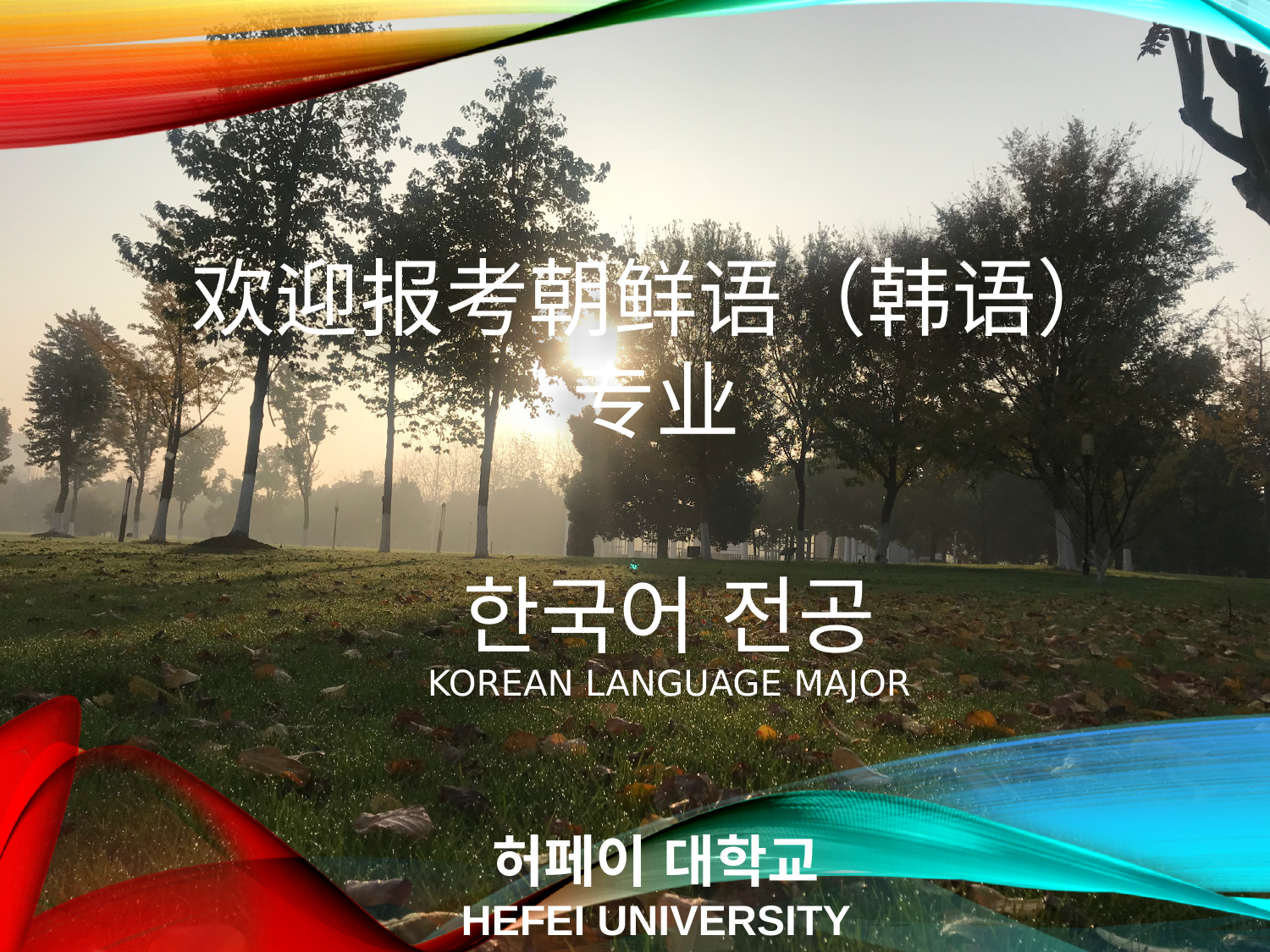

欢迎报考朝鲜语（韩语）专业
# 한국어 전공 Korean LANGUAGE major
허페이 대학교
HEFEI UNIVERSITY